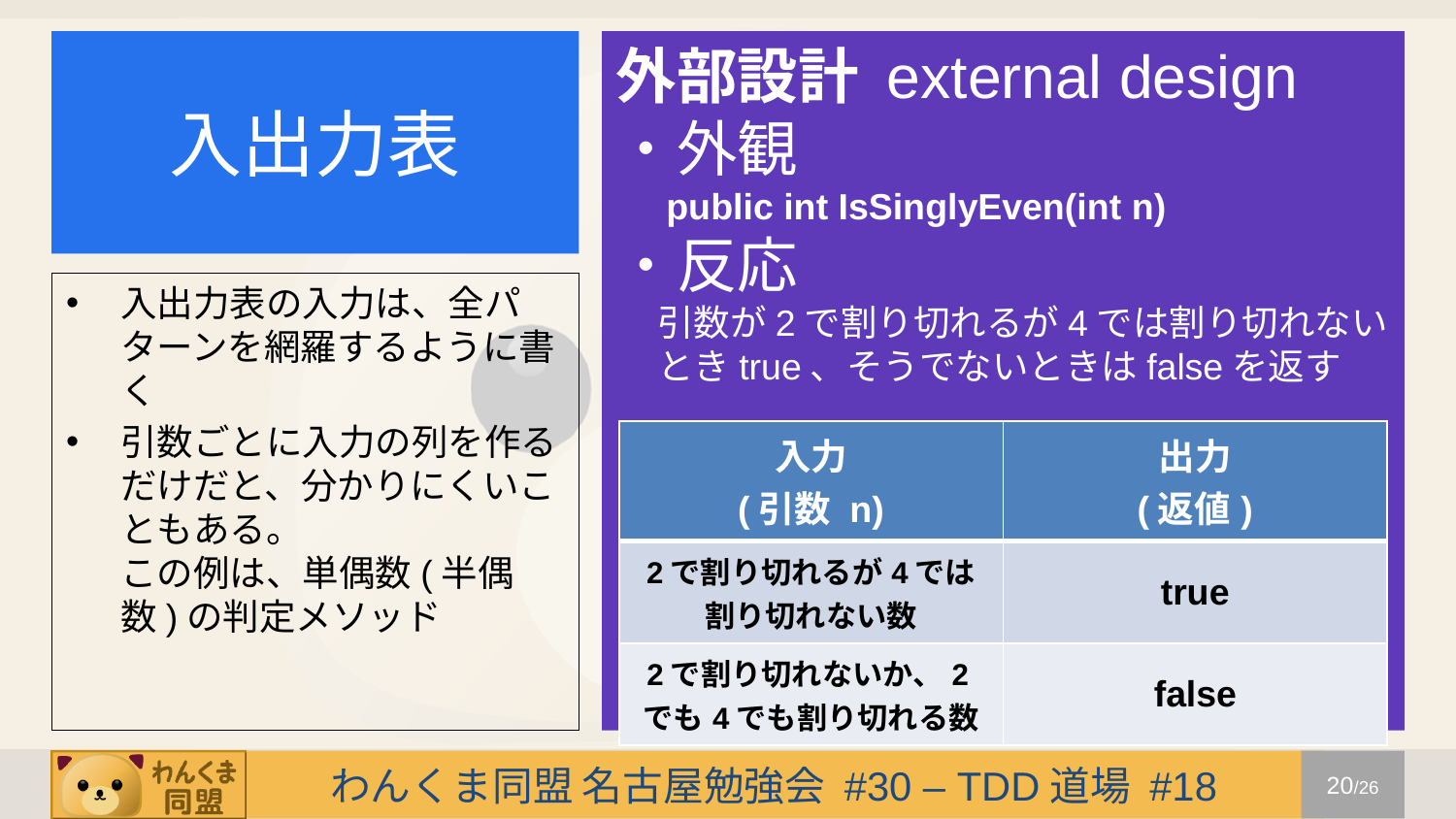

# 入出力表
外部設計 external design
・外観
     public int IsSinglyEven(int n)
・反応
     引数が2で割り切れるが4では割り切れない
     ときtrue、そうでないときはfalseを返す
入出力表の入力は、全パターンを網羅するように書く
引数ごとに入力の列を作るだけだと、分かりにくいこともある。
この例は、単偶数(半偶数)の判定メソッド
| 入力 (引数 n) | 出力 (返値) |
| --- | --- |
| 2で割り切れるが4では割り切れない数 | true |
| 2で割り切れないか、2でも4でも割り切れる数 | false |